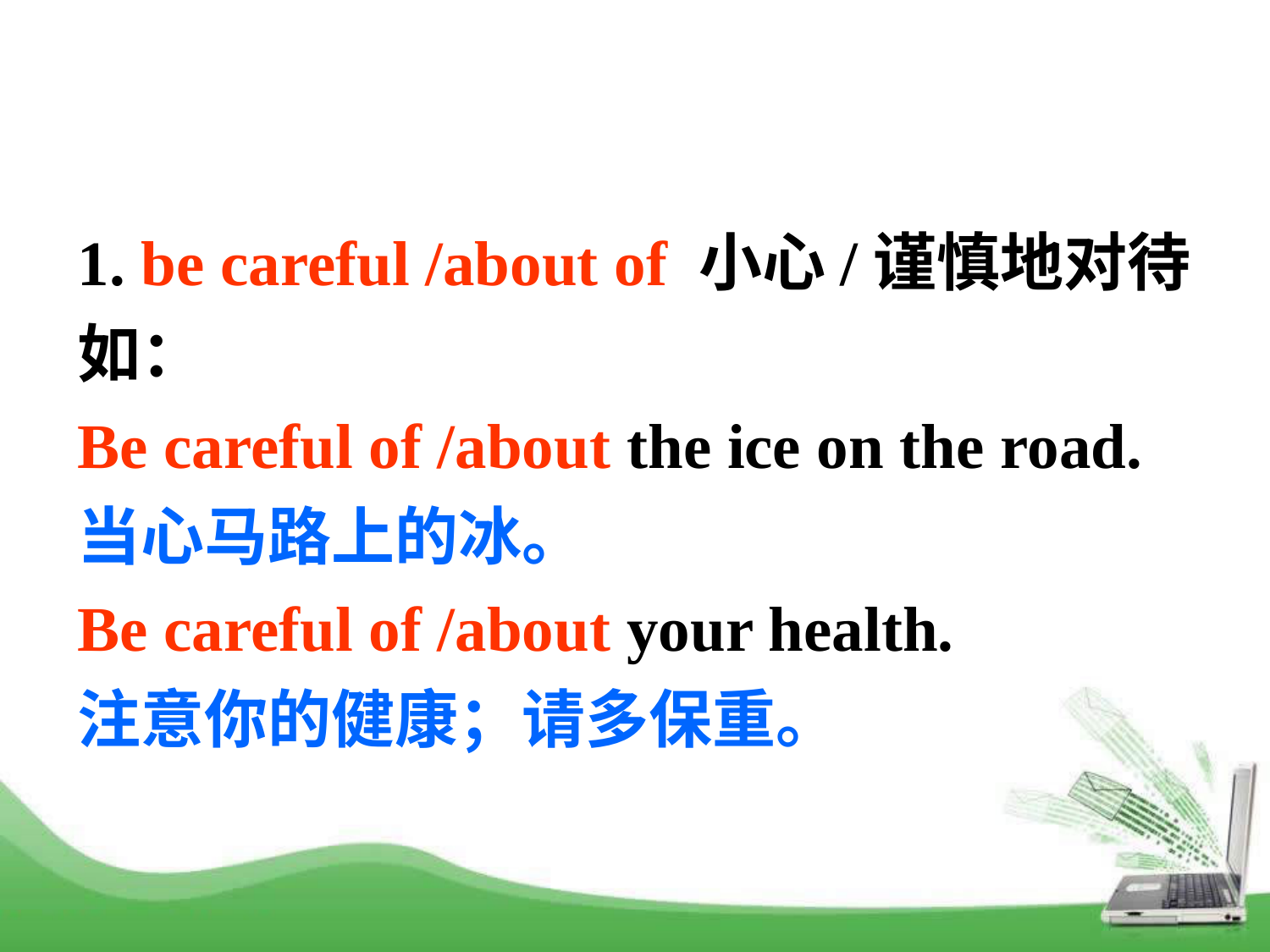

1. be careful /about of 小心/谨慎地对待
如：
Be careful of /about the ice on the road.
当心马路上的冰。
Be careful of /about your health.
注意你的健康；请多保重。